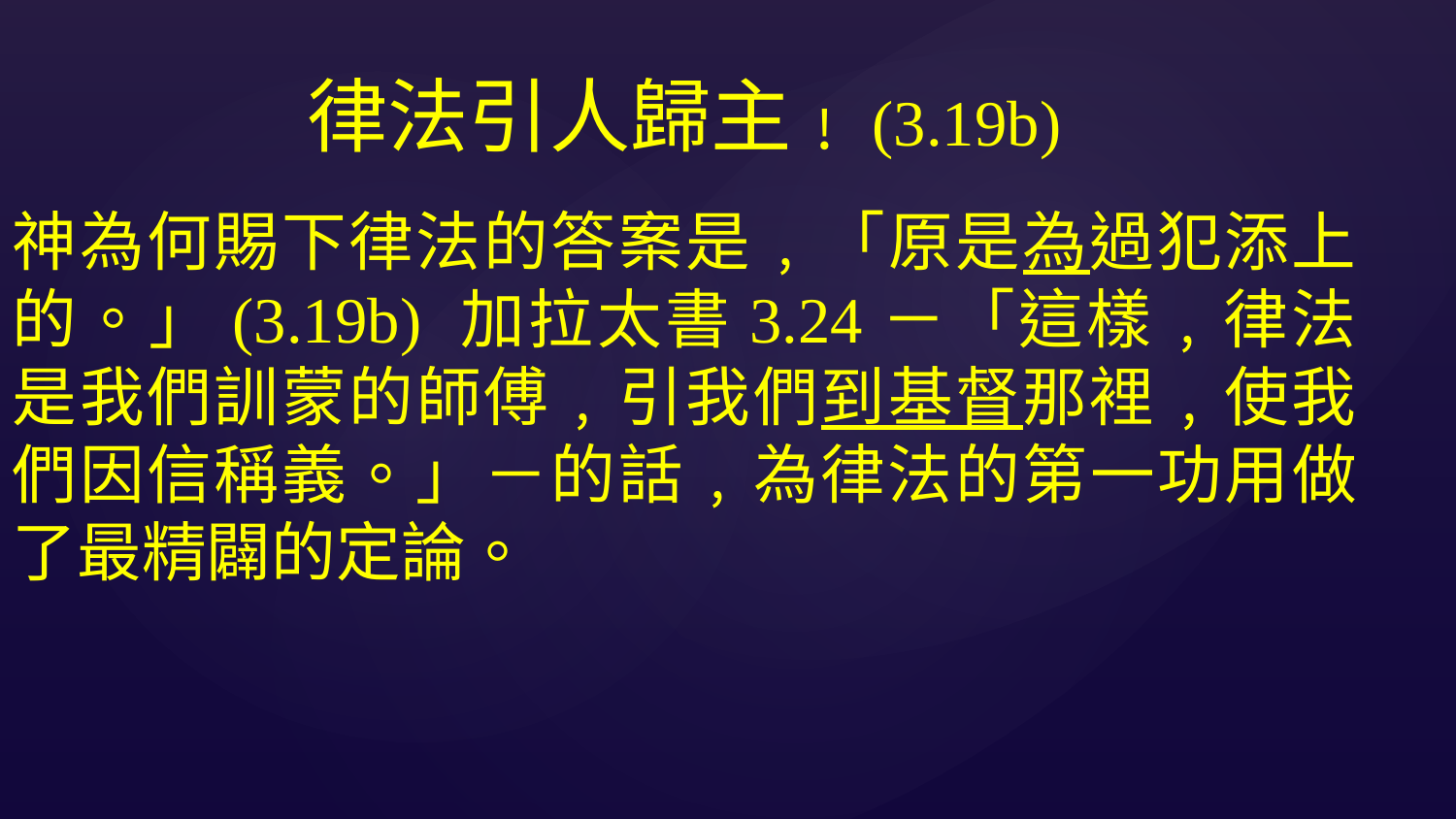

律法引人歸主﹗(3.19b)

神為何賜下律法的答案是﹐「原是為過犯添上的。」(3.19b) 加拉太書3.24－「這樣﹐律法是我們訓蒙的師傅﹐引我們到基督那裡﹐使我們因信稱義。」－的話﹐為律法的第一功用做了最精闢的定論。